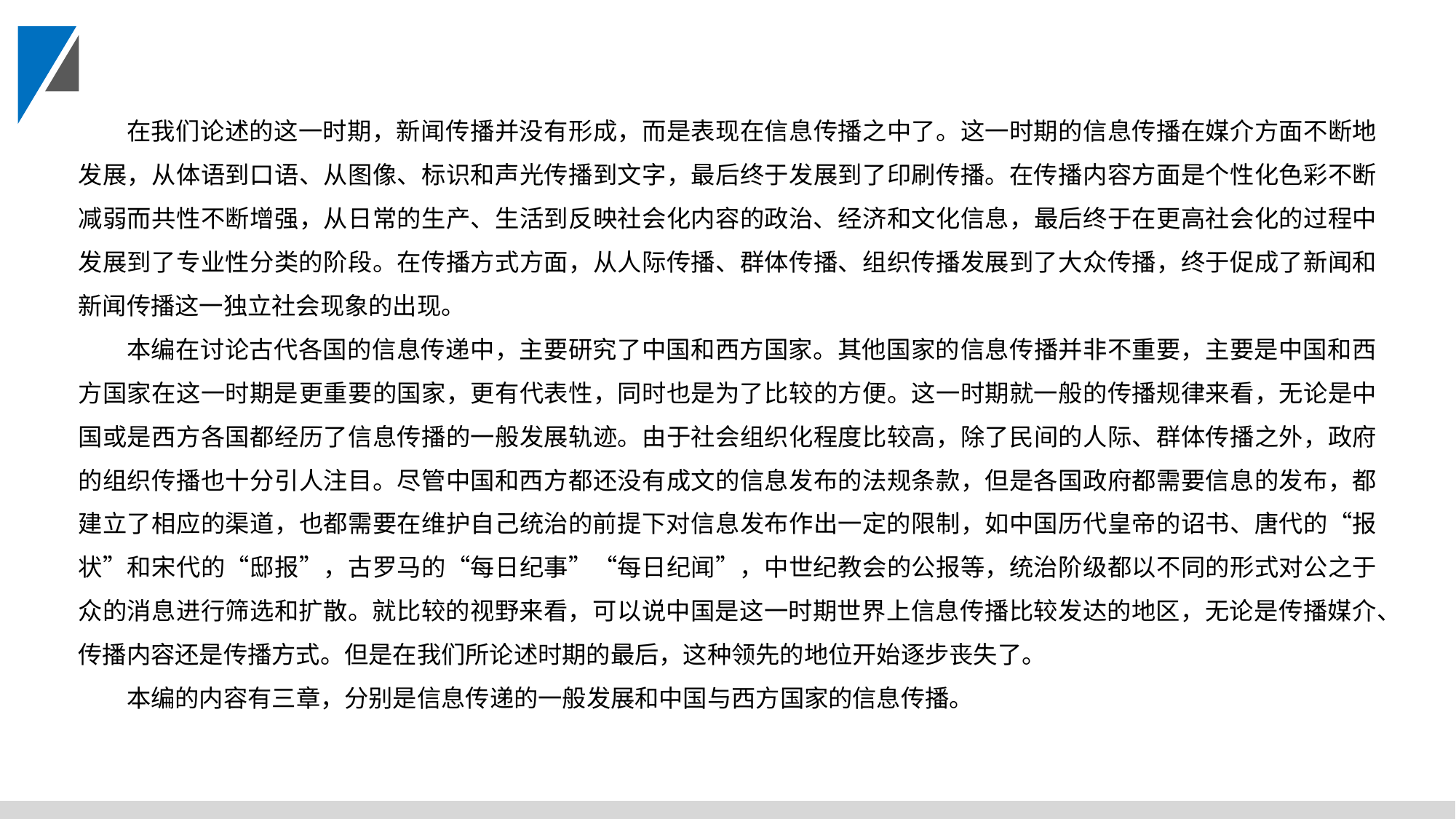

在我们论述的这一时期，新闻传播并没有形成，而是表现在信息传播之中了。这一时期的信息传播在媒介方面不断地发展，从体语到口语、从图像、标识和声光传播到文字，最后终于发展到了印刷传播。在传播内容方面是个性化色彩不断减弱而共性不断增强，从日常的生产、生活到反映社会化内容的政治、经济和文化信息，最后终于在更高社会化的过程中发展到了专业性分类的阶段。在传播方式方面，从人际传播、群体传播、组织传播发展到了大众传播，终于促成了新闻和新闻传播这一独立社会现象的出现。
本编在讨论古代各国的信息传递中，主要研究了中国和西方国家。其他国家的信息传播并非不重要，主要是中国和西方国家在这一时期是更重要的国家，更有代表性，同时也是为了比较的方便。这一时期就一般的传播规律来看，无论是中国或是西方各国都经历了信息传播的一般发展轨迹。由于社会组织化程度比较高，除了民间的人际、群体传播之外，政府的组织传播也十分引人注目。尽管中国和西方都还没有成文的信息发布的法规条款，但是各国政府都需要信息的发布，都建立了相应的渠道，也都需要在维护自己统治的前提下对信息发布作出一定的限制，如中国历代皇帝的诏书、唐代的“报状”和宋代的“邸报”，古罗马的“每日纪事”“每日纪闻”，中世纪教会的公报等，统治阶级都以不同的形式对公之于众的消息进行筛选和扩散。就比较的视野来看，可以说中国是这一时期世界上信息传播比较发达的地区，无论是传播媒介、传播内容还是传播方式。但是在我们所论述时期的最后，这种领先的地位开始逐步丧失了。
本编的内容有三章，分别是信息传递的一般发展和中国与西方国家的信息传播。